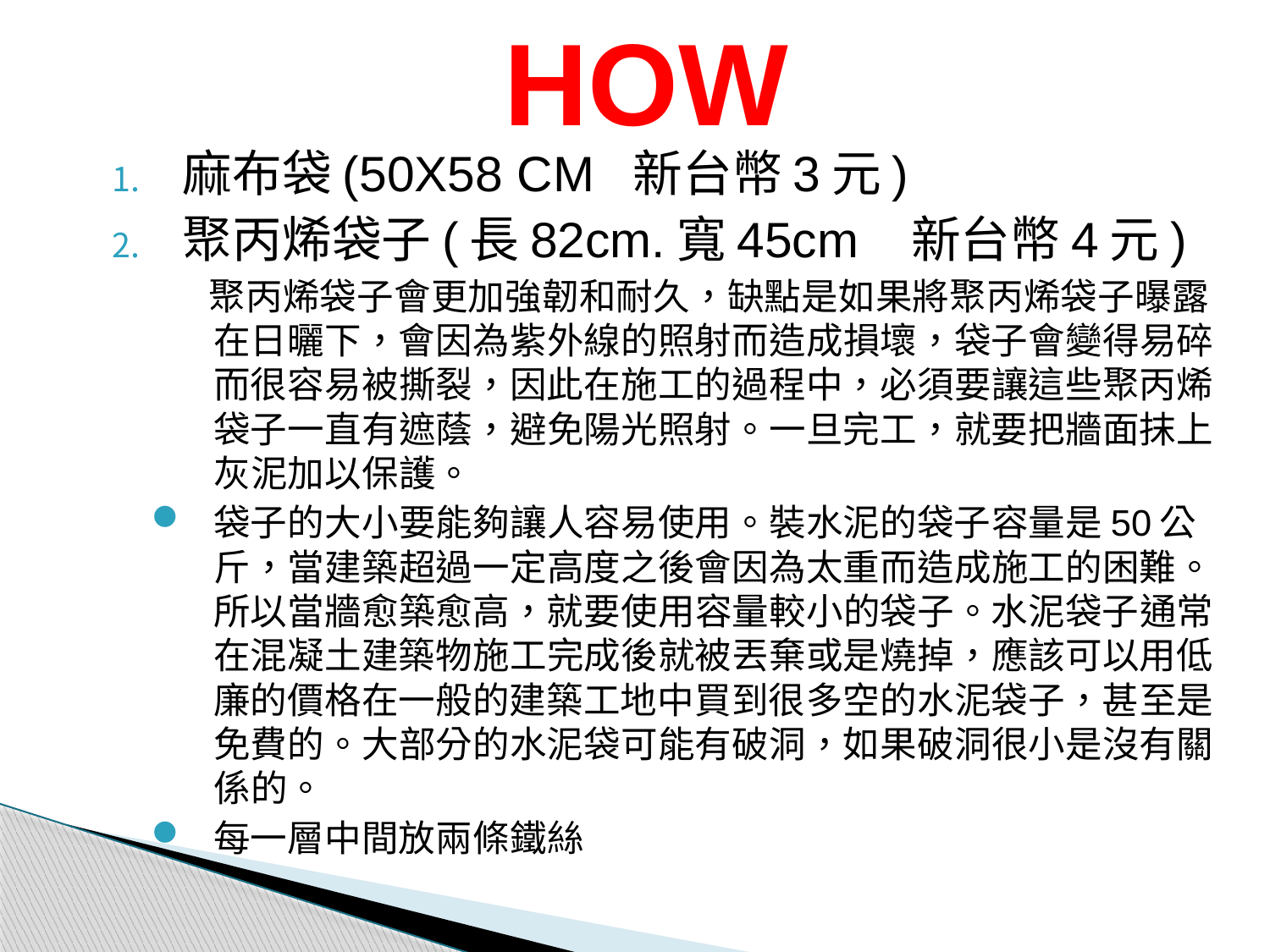

# HOW
麻布袋(50X58 CM  新台幣3元)
聚丙烯袋子(長82cm.寬45cm   新台幣4元)
      聚丙烯袋子會更加強韌和耐久，缺點是如果將聚丙烯袋子曝露在日曬下，會因為紫外線的照射而造成損壞，袋子會變得易碎而很容易被撕裂，因此在施工的過程中，必須要讓這些聚丙烯袋子一直有遮蔭，避免陽光照射。一旦完工，就要把牆面抹上灰泥加以保護。
袋子的大小要能夠讓人容易使用。裝水泥的袋子容量是50公斤，當建築超過一定高度之後會因為太重而造成施工的困難。所以當牆愈築愈高，就要使用容量較小的袋子。水泥袋子通常在混凝土建築物施工完成後就被丟棄或是燒掉，應該可以用低廉的價格在一般的建築工地中買到很多空的水泥袋子，甚至是免費的。大部分的水泥袋可能有破洞，如果破洞很小是沒有關係的。
每一層中間放兩條鐵絲